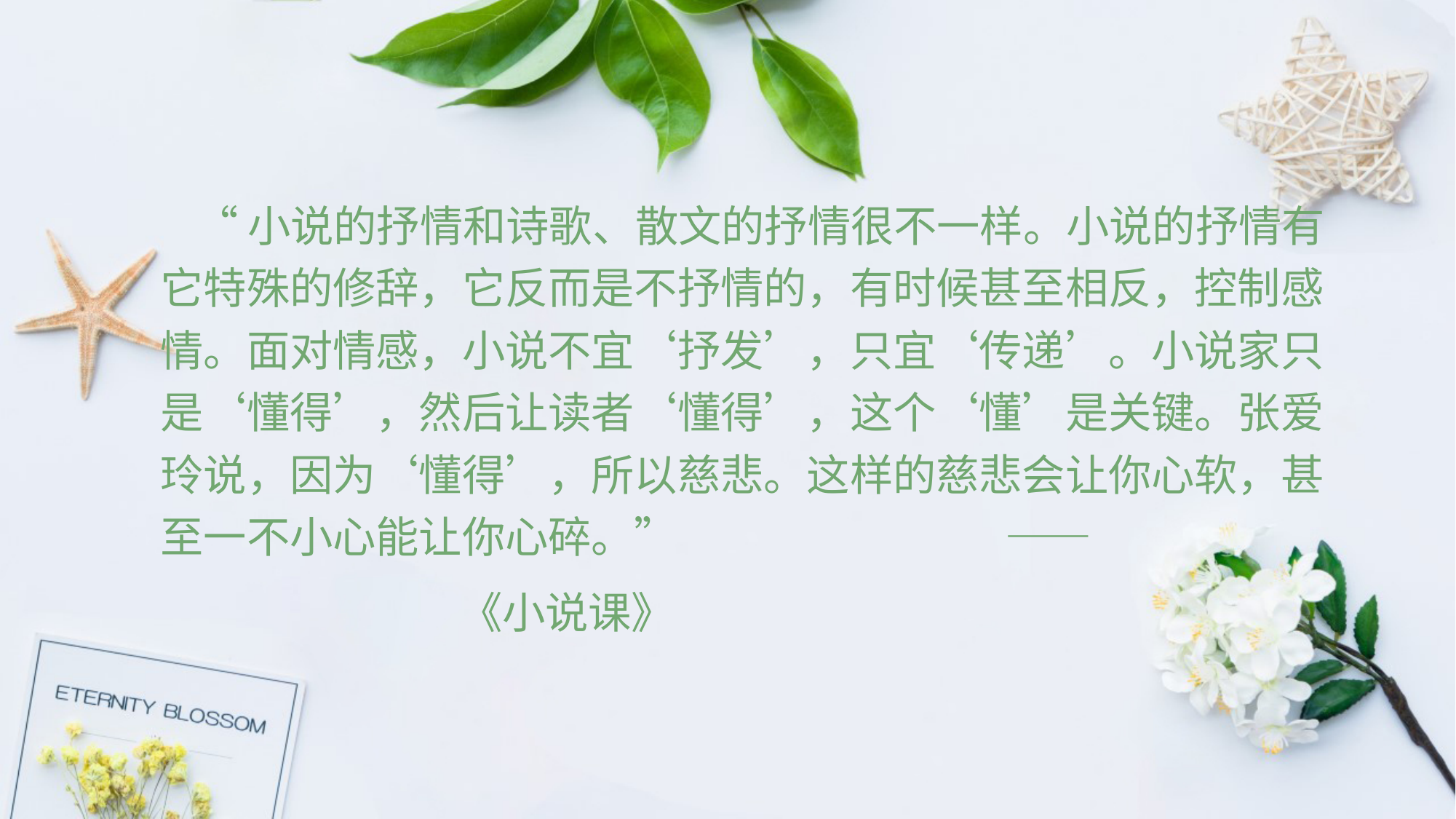

“小说的抒情和诗歌、散文的抒情很不一样。小说的抒情有它特殊的修辞，它反而是不抒情的，有时候甚至相反，控制感情。面对情感，小说不宜‘抒发’，只宜‘传递’。小说家只是‘懂得’，然后让读者‘懂得’，这个‘懂’是关键。张爱玲说，因为‘懂得’，所以慈悲。这样的慈悲会让你心软，甚至一不小心能让你心碎。”                                  ——
                              《小说课》